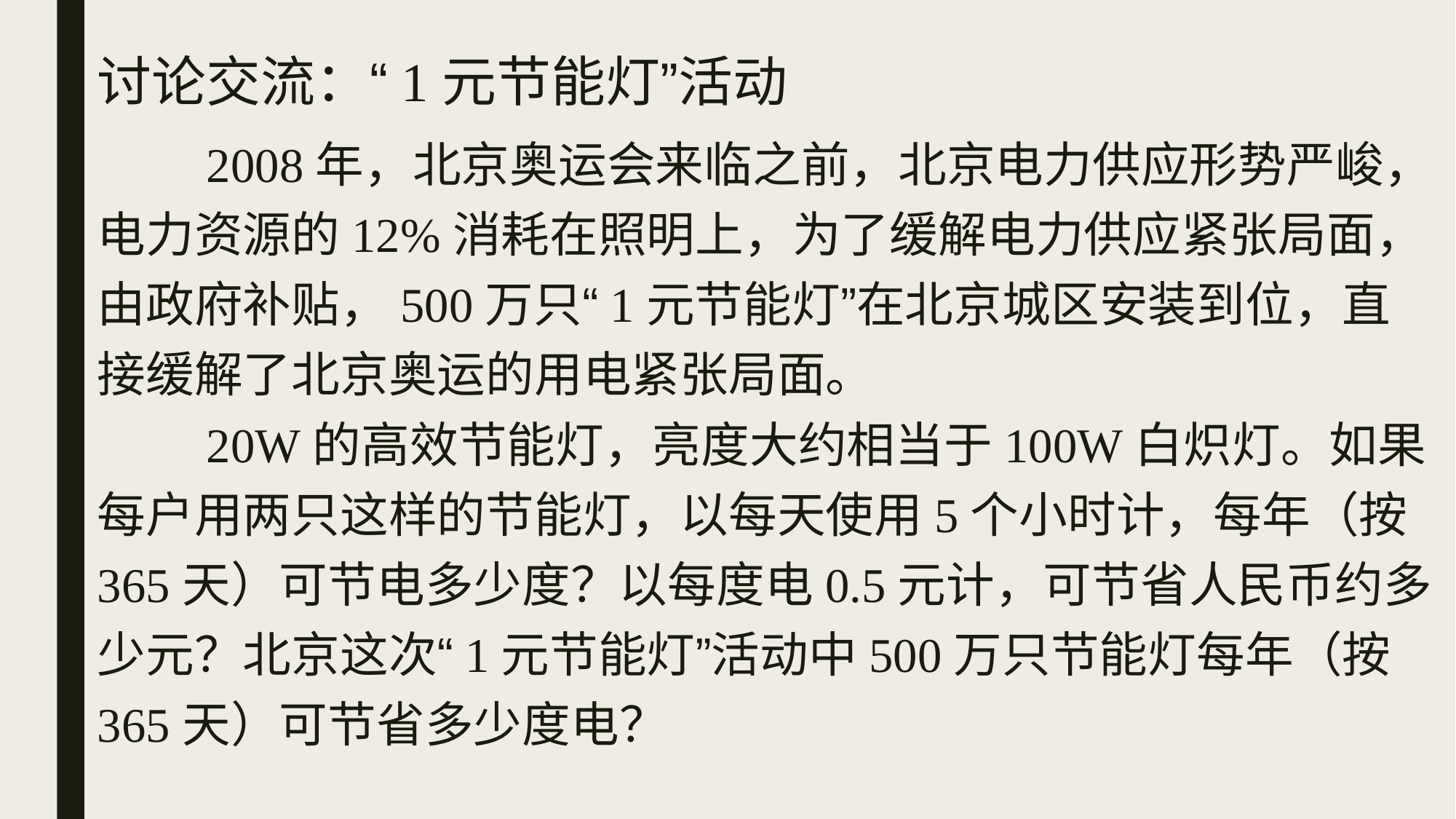

# 讨论交流：“1元节能灯”活动
	2008年，北京奥运会来临之前，北京电力供应形势严峻，电力资源的12%消耗在照明上，为了缓解电力供应紧张局面，由政府补贴，500万只“1元节能灯”在北京城区安装到位，直接缓解了北京奥运的用电紧张局面。
	20W的高效节能灯，亮度大约相当于100W白炽灯。如果每户用两只这样的节能灯，以每天使用5个小时计，每年（按365天）可节电多少度？以每度电0.5元计，可节省人民币约多少元？北京这次“1元节能灯”活动中500万只节能灯每年（按365天）可节省多少度电？